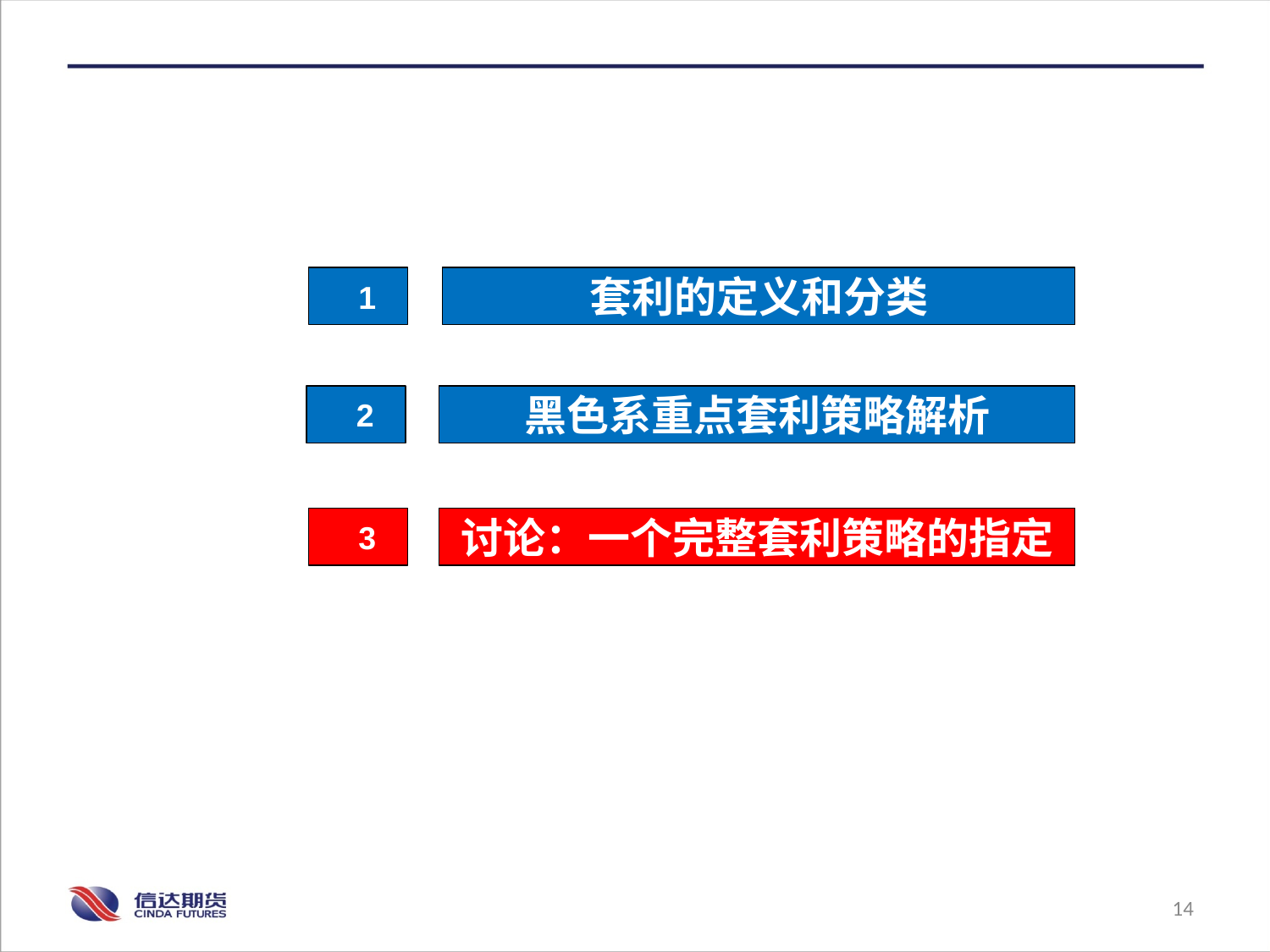

1
套利的定义和分类
  2
黑色系重点套利策略解析
  3
讨论：一个完整套利策略的指定
14